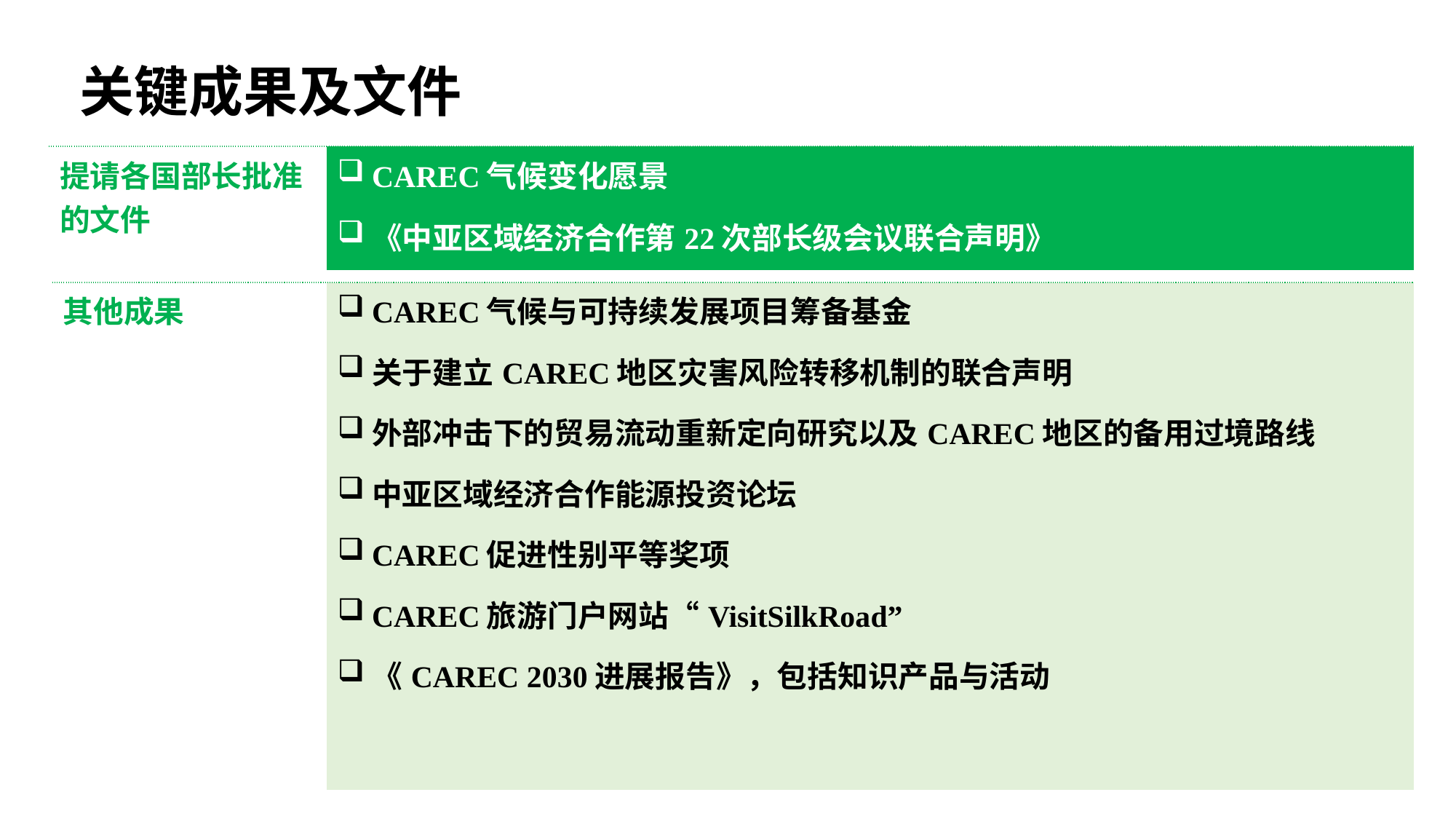

# 关键成果及文件
| 提请各国部长批准的文件 | CAREC气候变化愿景 《中亚区域经济合作第22次部长级会议联合声明》 |
| --- | --- |
| 其他成果 | CAREC气候与可持续发展项目筹备基金 关于建立CAREC地区灾害风险转移机制的联合声明 外部冲击下的贸易流动重新定向研究以及CAREC地区的备用过境路线 中亚区域经济合作能源投资论坛 CAREC促进性别平等奖项 CAREC旅游门户网站“VisitSilkRoad” 《CAREC 2030进展报告》，包括知识产品与活动 |
| --- | --- |